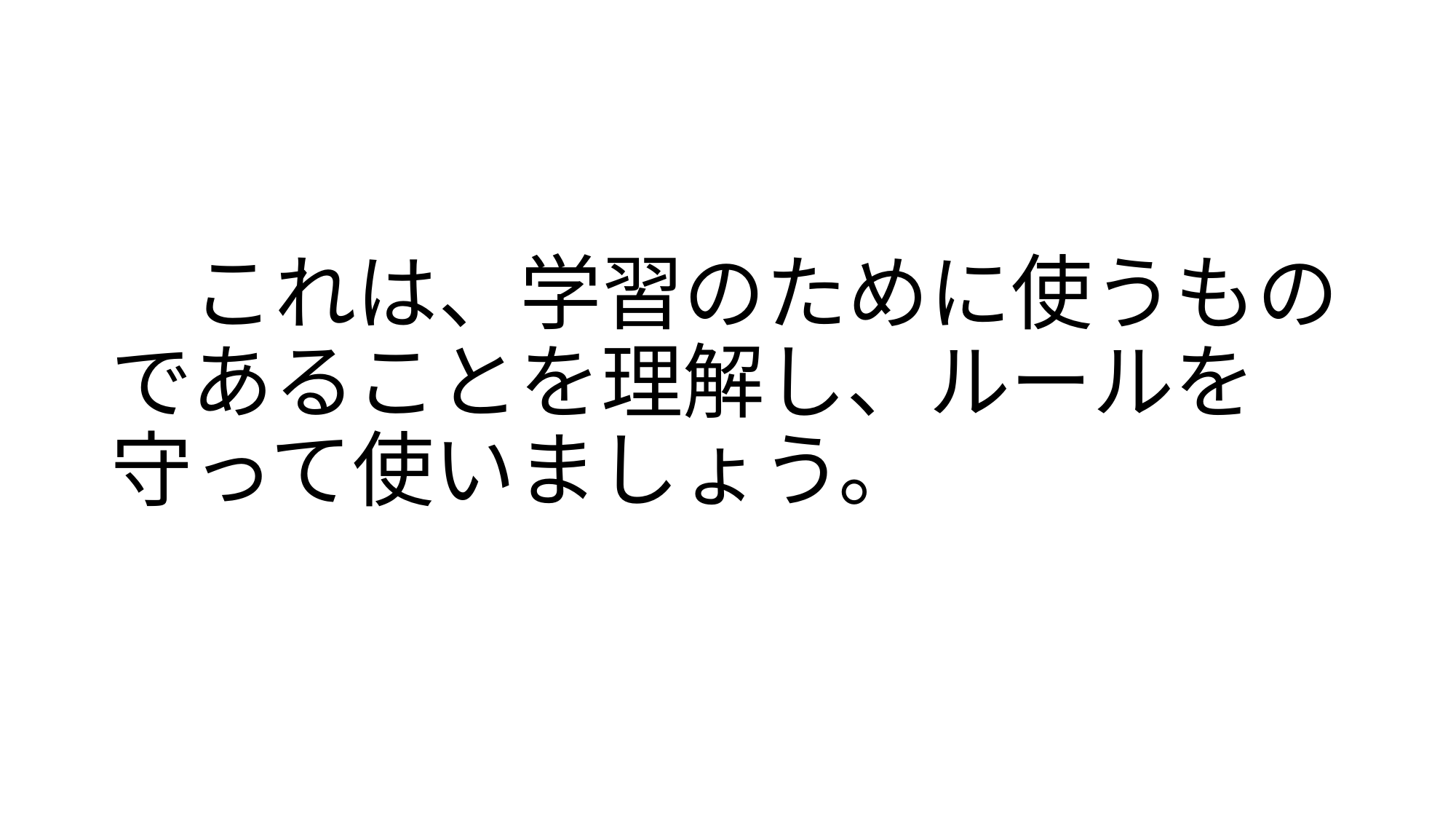

これは、学習のために使うものであることを理解し、ルールを守って使いましょう。